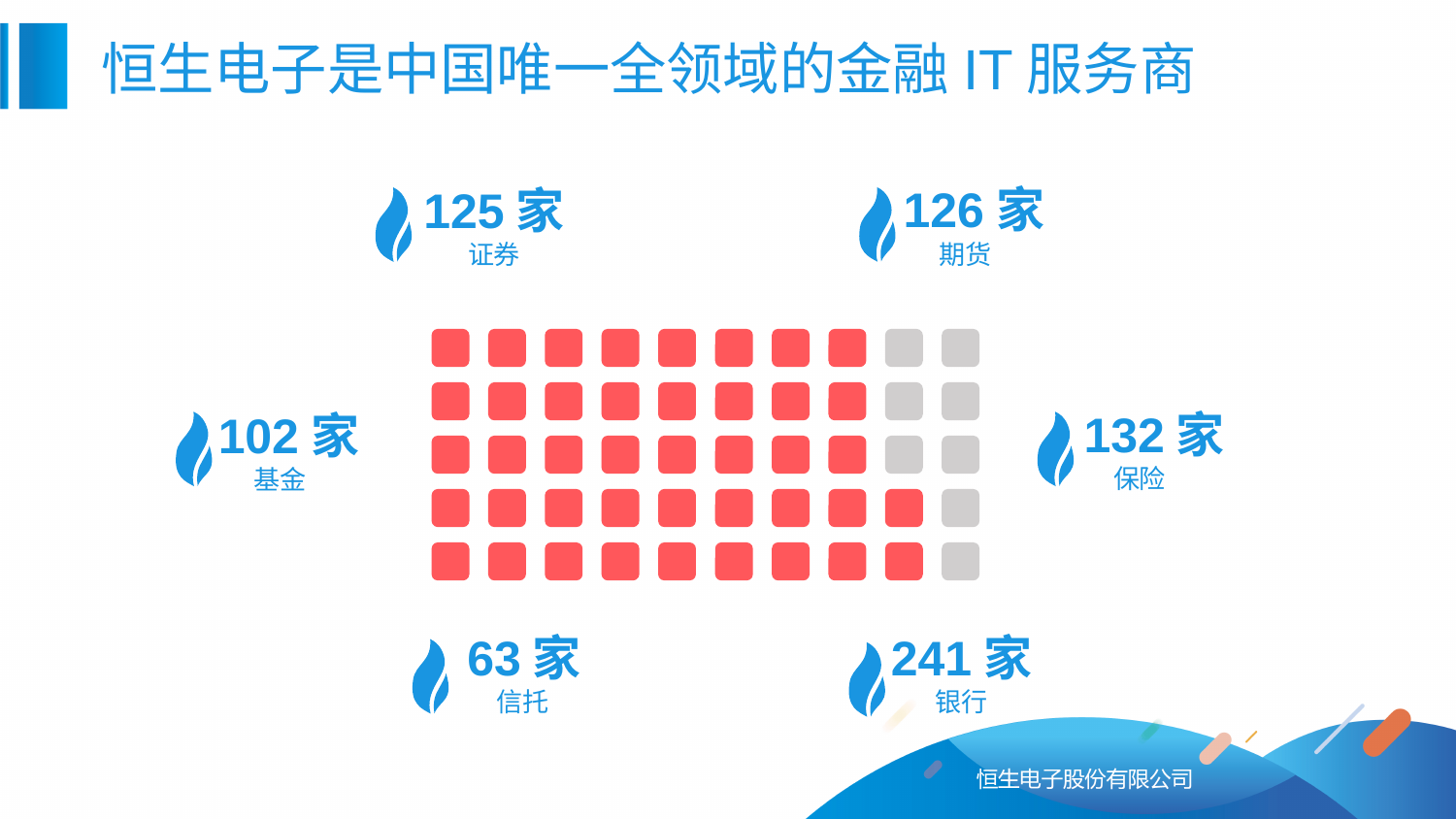

恒生电子是中国唯一全领域的金融IT服务商
126家
     期货
125家
证券

132家
    保险
102家
     基金

63家
    信托

241家
银行